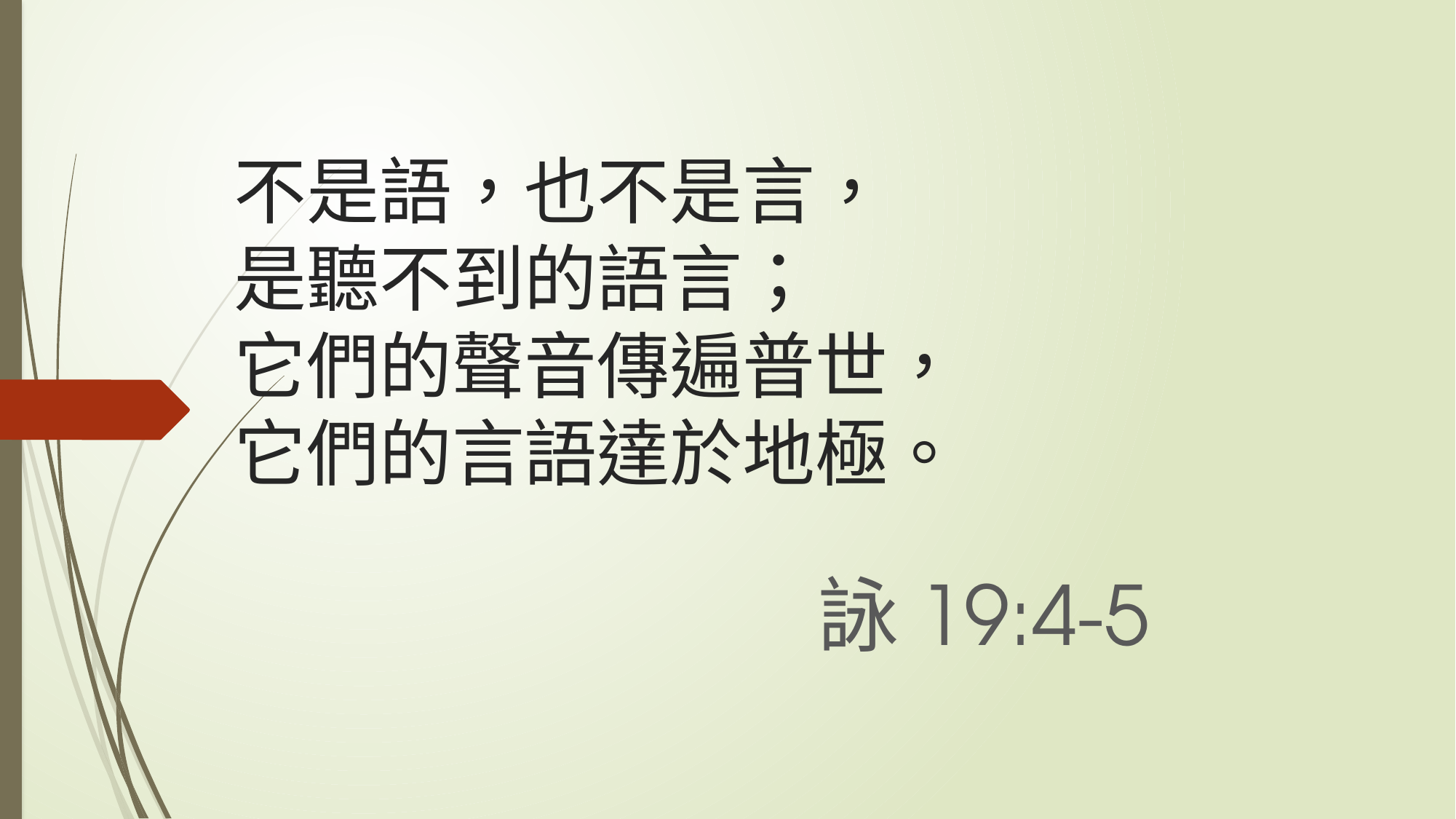

# 不是語，也不是言， 是聽不到的語言； 它們的聲音傳遍普世， 它們的言語達於地極。
                          詠19:4-5